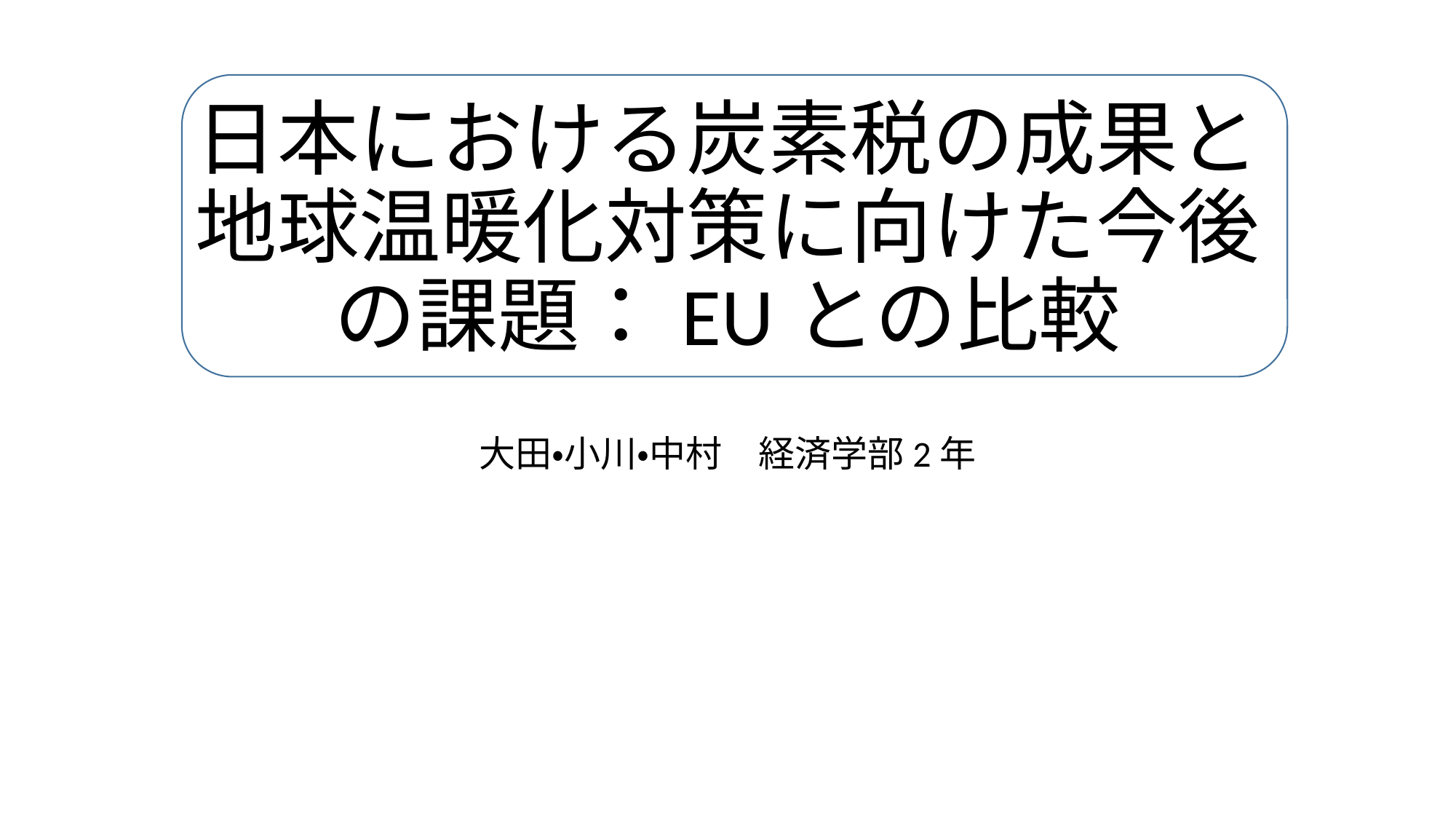

# 日本における炭素税の成果と地球温暖化対策に向けた今後の課題：EUとの比較
大田・小川・中村　経済学部2年